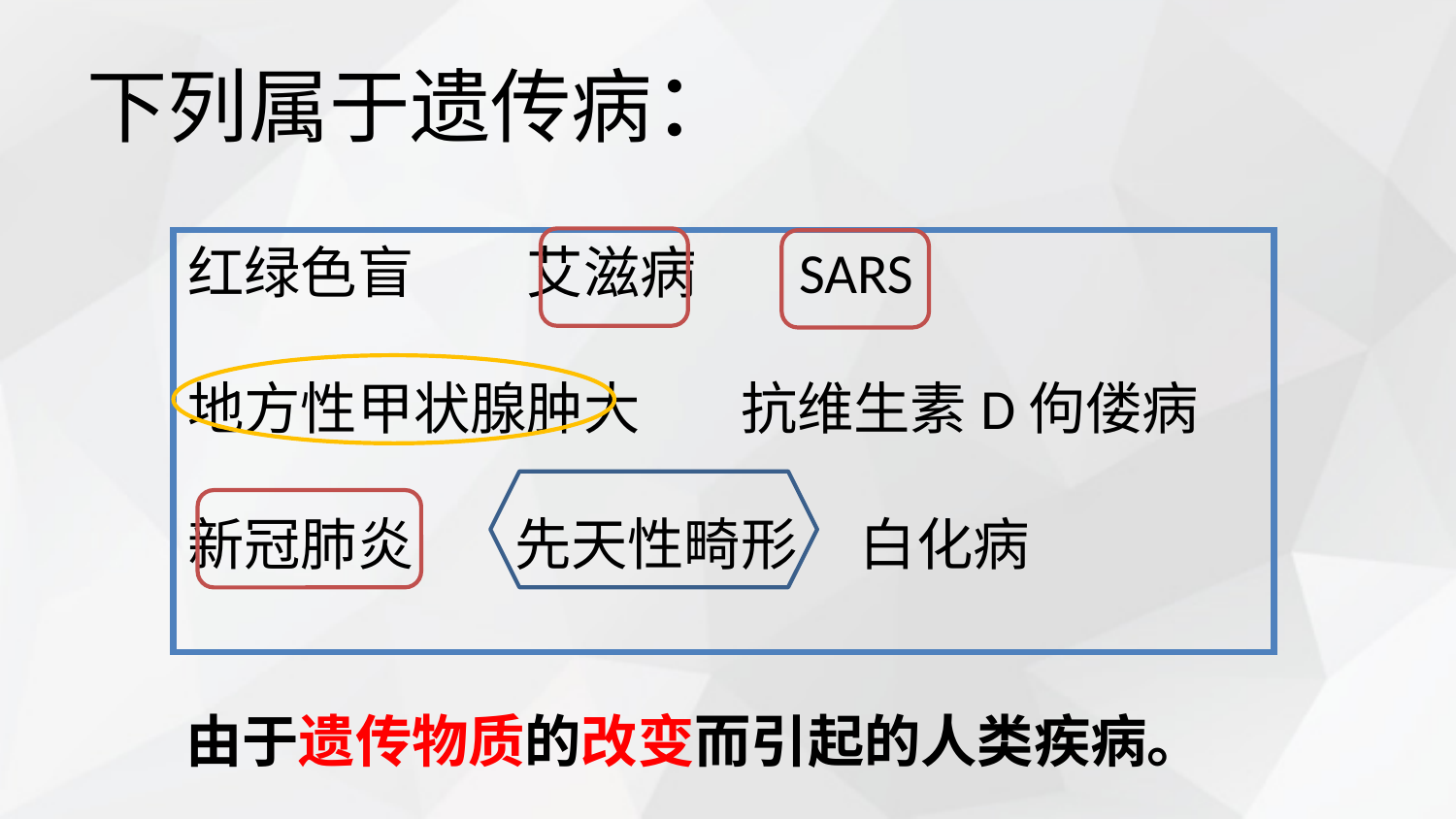

# 下列属于遗传病：

红绿色盲         艾滋病       SARS

地方性甲状腺肿大        抗维生素D佝偻病

新冠肺炎        先天性畸形     白化病

由于遗传物质的改变而引起的人类疾病。